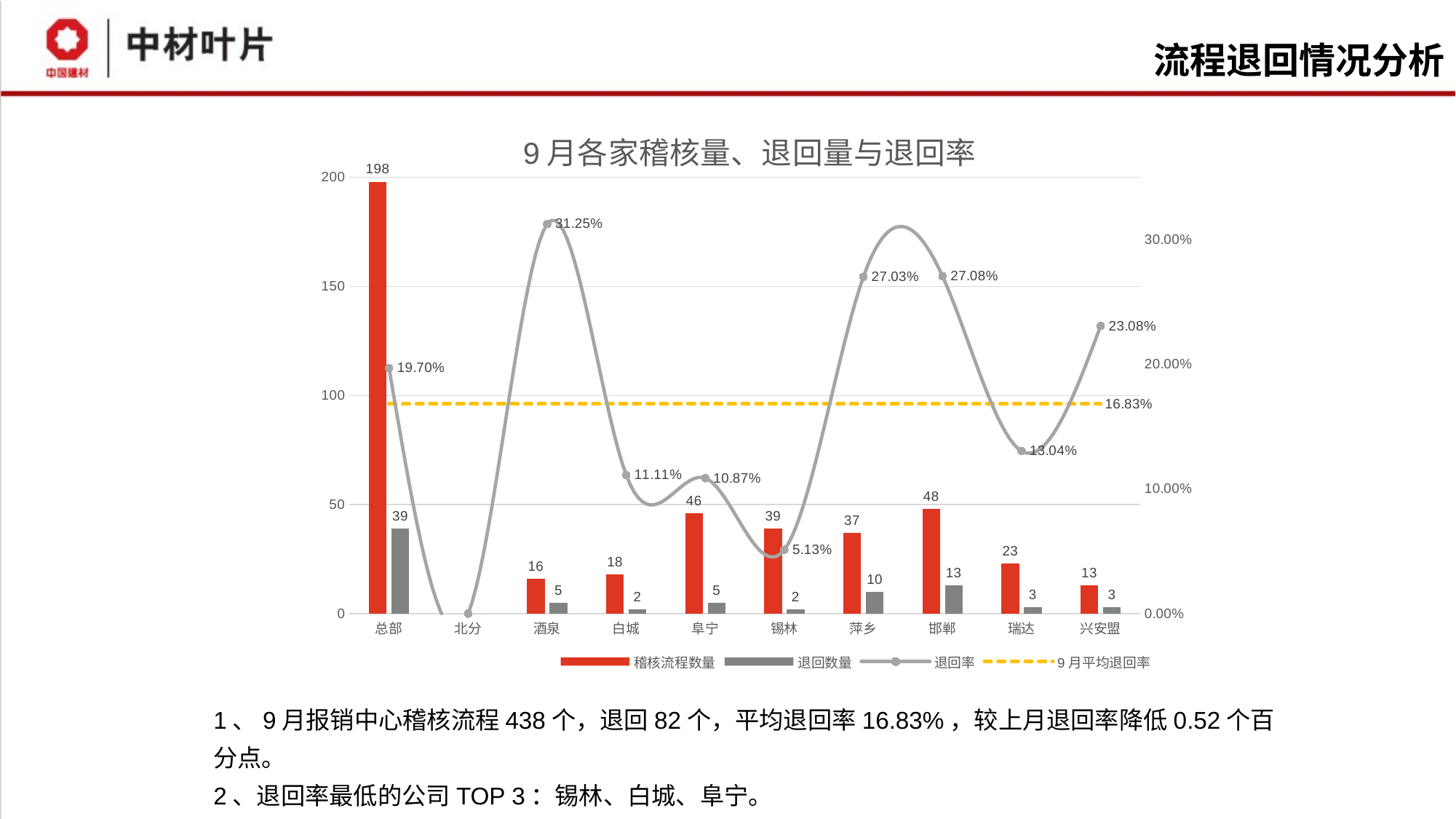

流程退回情况分析

### Chart: 9月各家稽核量、退回量与退回率

| Category | 稽核流程数量 | 退回数量 | 退回率 | 9月平均退回率 |
|---|---|---|---|---|
| 总部 | 198.0 | 39.0 | 0.196969696969697 | 0.16828661285183 |
| 北分 | 0.0 | 0.0 | 0.0 | 0.16828661285183 |
| 酒泉 | 16.0 | 5.0 | 0.3125 | 0.16828661285183 |
| 白城 | 18.0 | 2.0 | 0.111111111111111 | 0.16828661285183 |
| 阜宁 | 46.0 | 5.0 | 0.108695652173913 | 0.16828661285183 |
| 锡林 | 39.0 | 2.0 | 0.0512820512820513 | 0.16828661285183 |
| 萍乡 | 37.0 | 10.0 | 0.27027027027027 | 0.16828661285183 |
| 邯郸 | 48.0 | 13.0 | 0.270833333333333 | 0.16828661285183 |
| 瑞达 | 23.0 | 3.0 | 0.130434782608696 | 0.16828661285183 |
| 兴安盟 | 13.0 | 3.0 | 0.230769230769231 | 0.16828661285183 |
1、9月报销中心稽核流程438个，退回82个，平均退回率16.83%，较上月退回率降低0.52个百分点。
2、退回率最低的公司TOP 3：锡林、白城、阜宁。